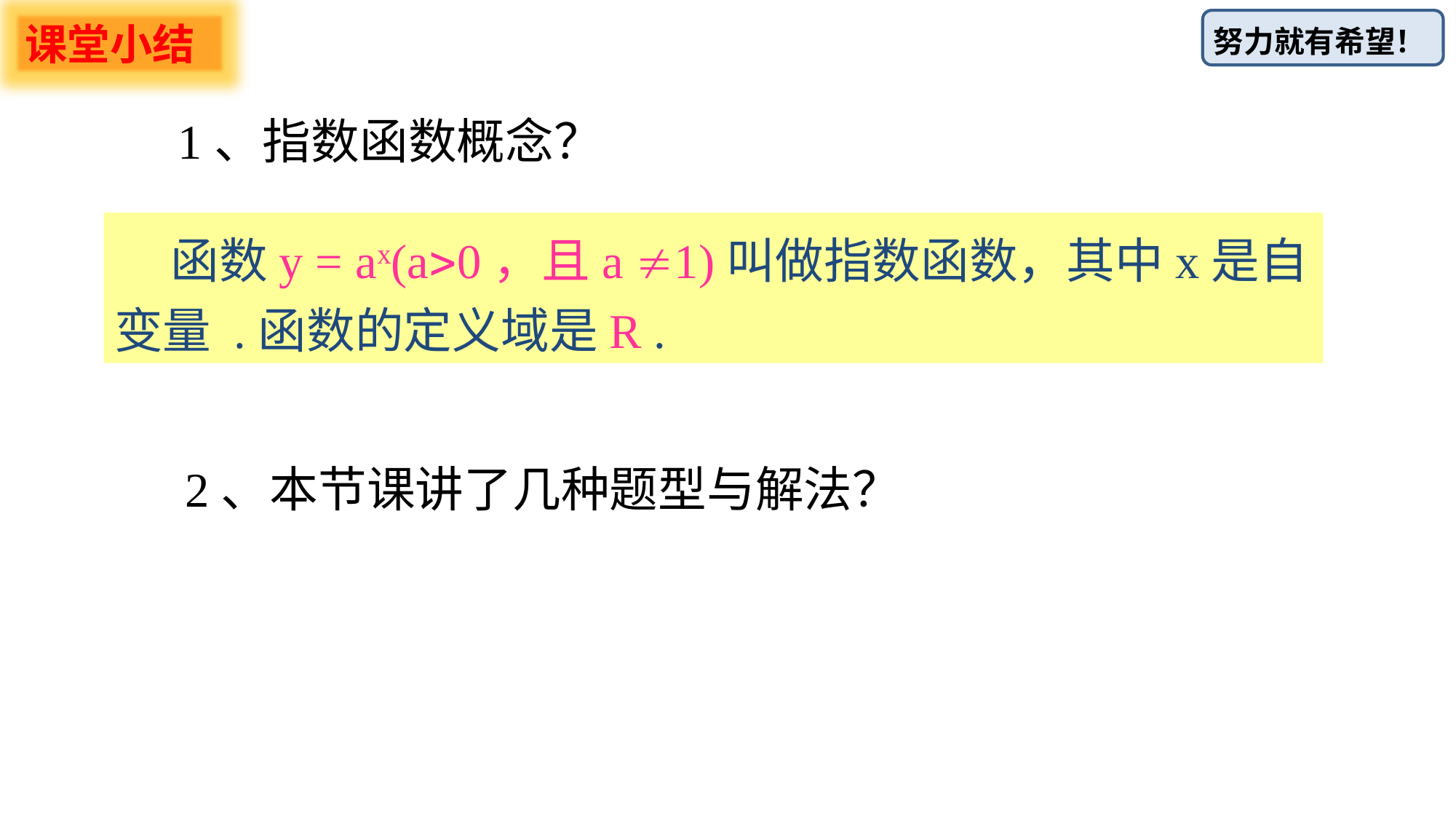

课堂小结
1、指数函数概念？
        函数y = ax(a>0，且a ≠1)叫做指数函数，其中x是自变量 .函数的定义域是R .
2、本节课讲了几种题型与解法？